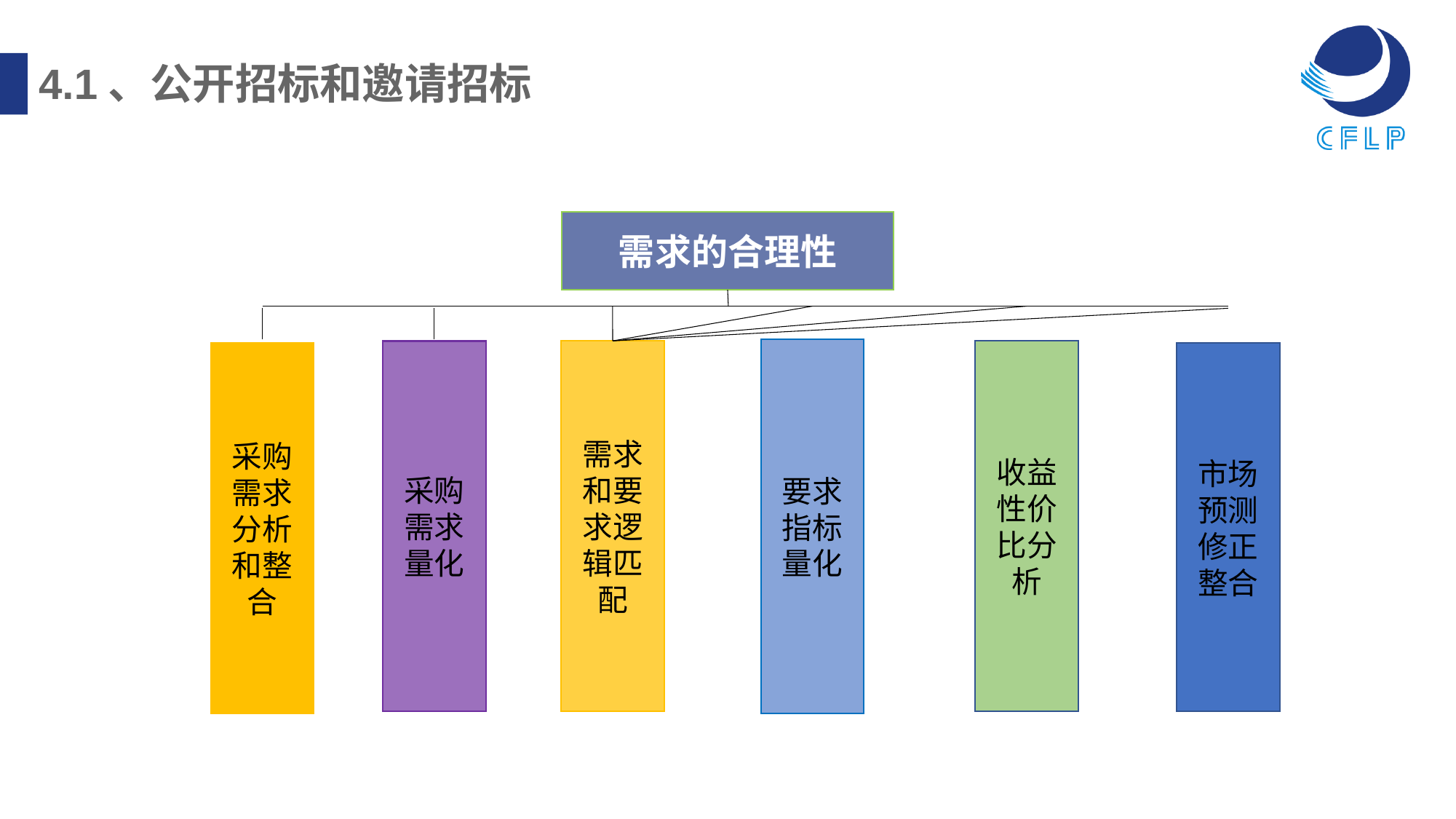

4.1、公开招标和邀请招标

需求的合理性
要求指标量化
需求和要求逻辑匹配
收益性价比分析
采购需求量化
采购需求分析和整合
市场预测修正整合